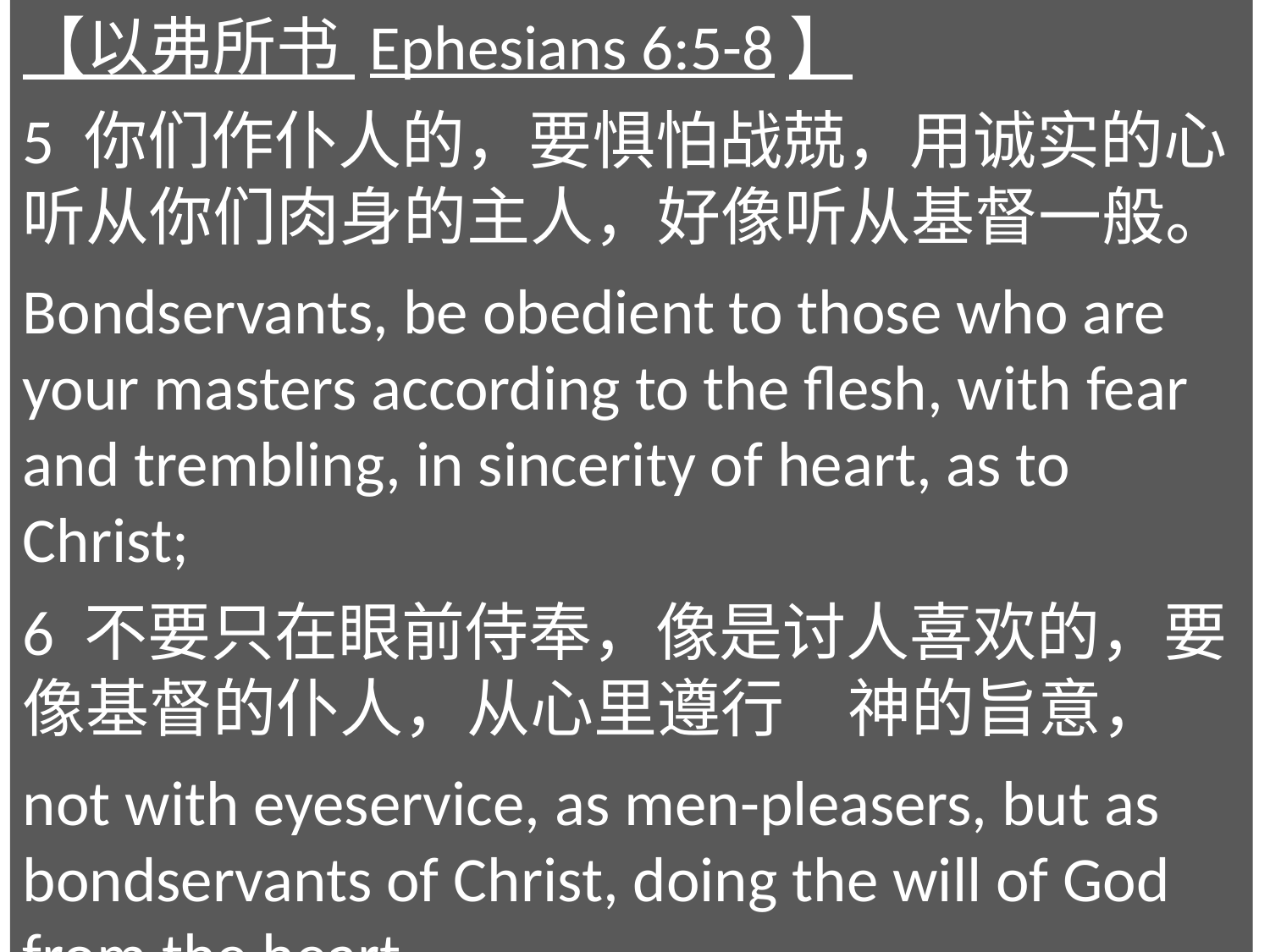

【以弗所书 Ephesians 6:5-8】
5 你们作仆人的，要惧怕战兢，用诚实的心听从你们肉身的主人，好像听从基督一般。
Bondservants, be obedient to those who are your masters according to the flesh, with fear and trembling, in sincerity of heart, as to Christ;
6 不要只在眼前侍奉，像是讨人喜欢的，要像基督的仆人，从心里遵行　神的旨意，
not with eyeservice, as men-pleasers, but as bondservants of Christ, doing the will of God from the heart,